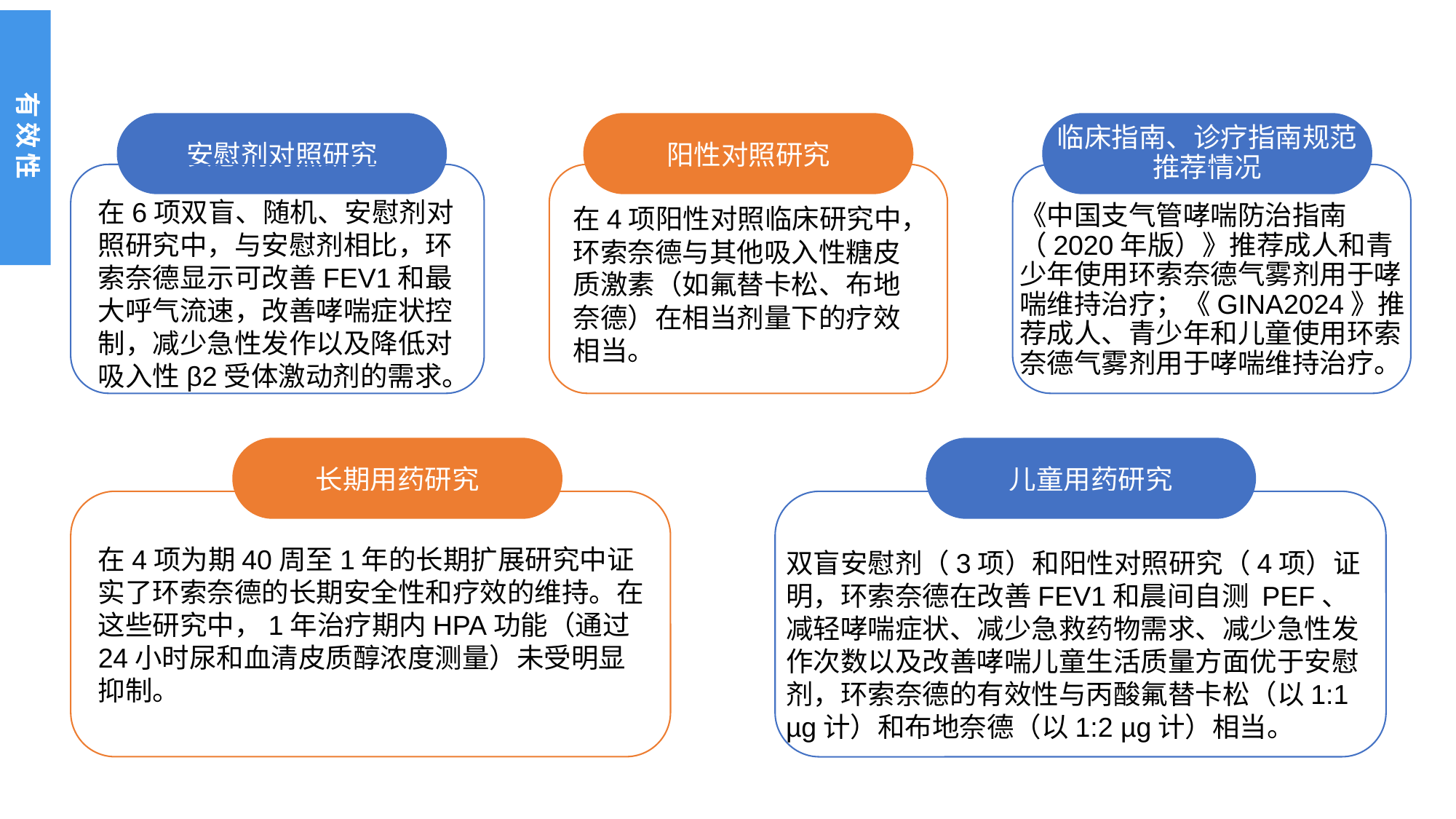

有效性
安慰剂对照研究
阳性对照研究
临床指南、诊疗指南规范推荐情况

在6项双盲、随机、安慰剂对照研究中，与安慰剂相比，环索奈德显示可改善FEV1和最大呼气流速，改善哮喘症状控制，减少急性发作以及降低对吸入性β2受体激动剂的需求。
在4项阳性对照临床研究中，环索奈德与其他吸入性糖皮质激素（如氟替卡松、布地奈德）在相当剂量下的疗效相当。
《中国支气管哮喘防治指南（2020年版）》推荐成人和青少年使用环索奈德气雾剂用于哮喘维持治疗；《GINA2024》推荐成人、青少年和儿童使用环索奈德气雾剂用于哮喘维持治疗。
长期用药研究
儿童用药研究

在4项为期40周至1年的长期扩展研究中证实了环索奈德的长期安全性和疗效的维持。在这些研究中，1年治疗期内HPA功能（通过24小时尿和血清皮质醇浓度测量）未受明显抑制。

双盲安慰剂（3项）和阳性对照研究（4项）证明，环索奈德在改善FEV1和晨间自测 PEF、减轻哮喘症状、减少急救药物需求、减少急性发作次数以及改善哮喘儿童生活质量方面优于安慰剂，环索奈德的有效性与丙酸氟替卡松（以1:1 µg计）和布地奈德（以1:2 µg计）相当。